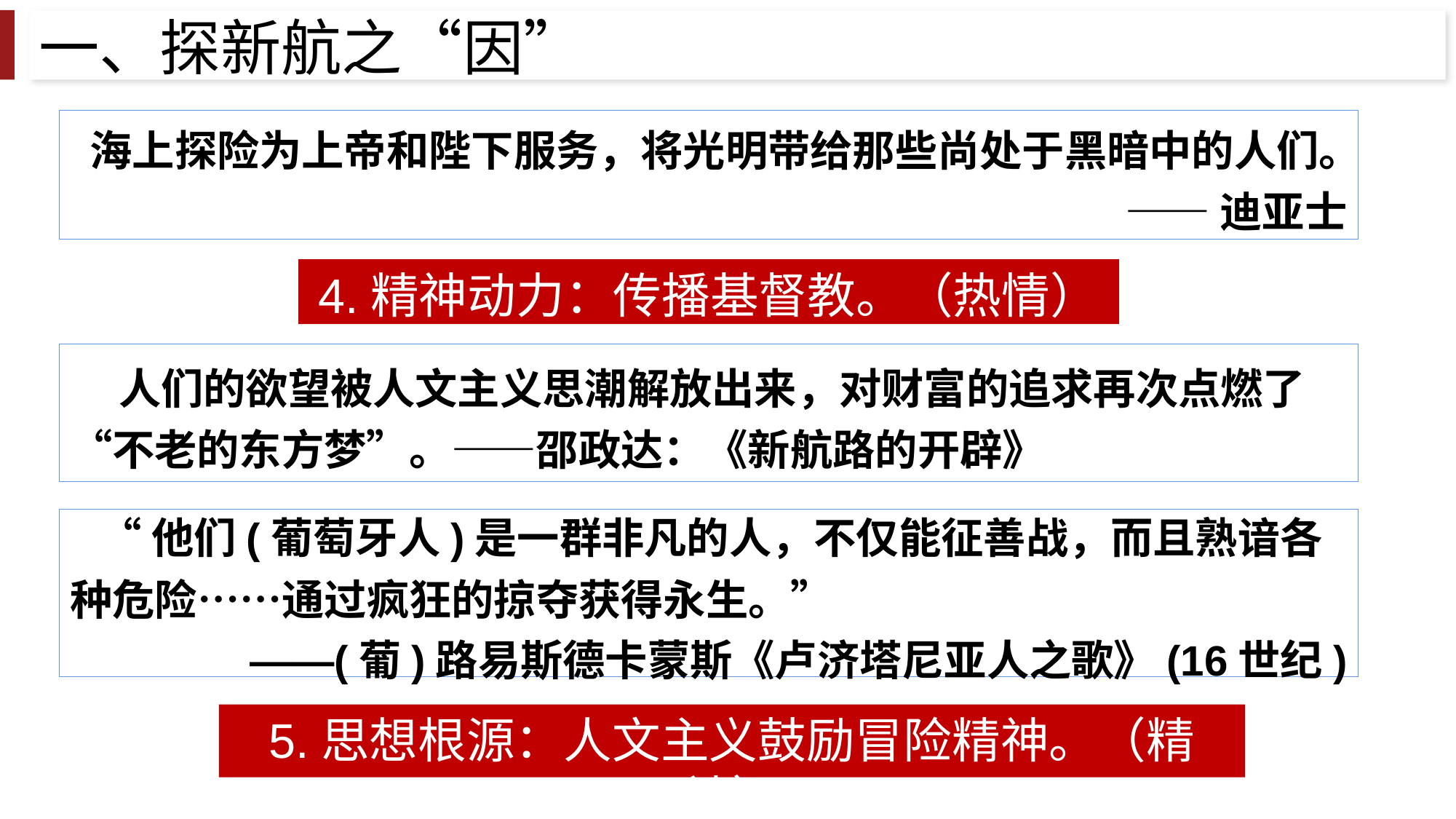

一、探新航之“因”

 海上探险为上帝和陛下服务，将光明带给那些尚处于黑暗中的人们。
——迪亚士
4.精神动力：传播基督教。（热情）
    人们的欲望被人文主义思潮解放出来，对财富的追求再次点燃了“不老的东方梦”。——邵政达：《新航路的开辟》
   “他们(葡萄牙人)是一群非凡的人，不仅能征善战，而且熟谙各种危险……通过疯狂的掠夺获得永生。”
——(葡)路易斯德卡蒙斯《卢济塔尼亚人之歌》(16世纪)
5.思想根源：人文主义鼓励冒险精神。（精神）